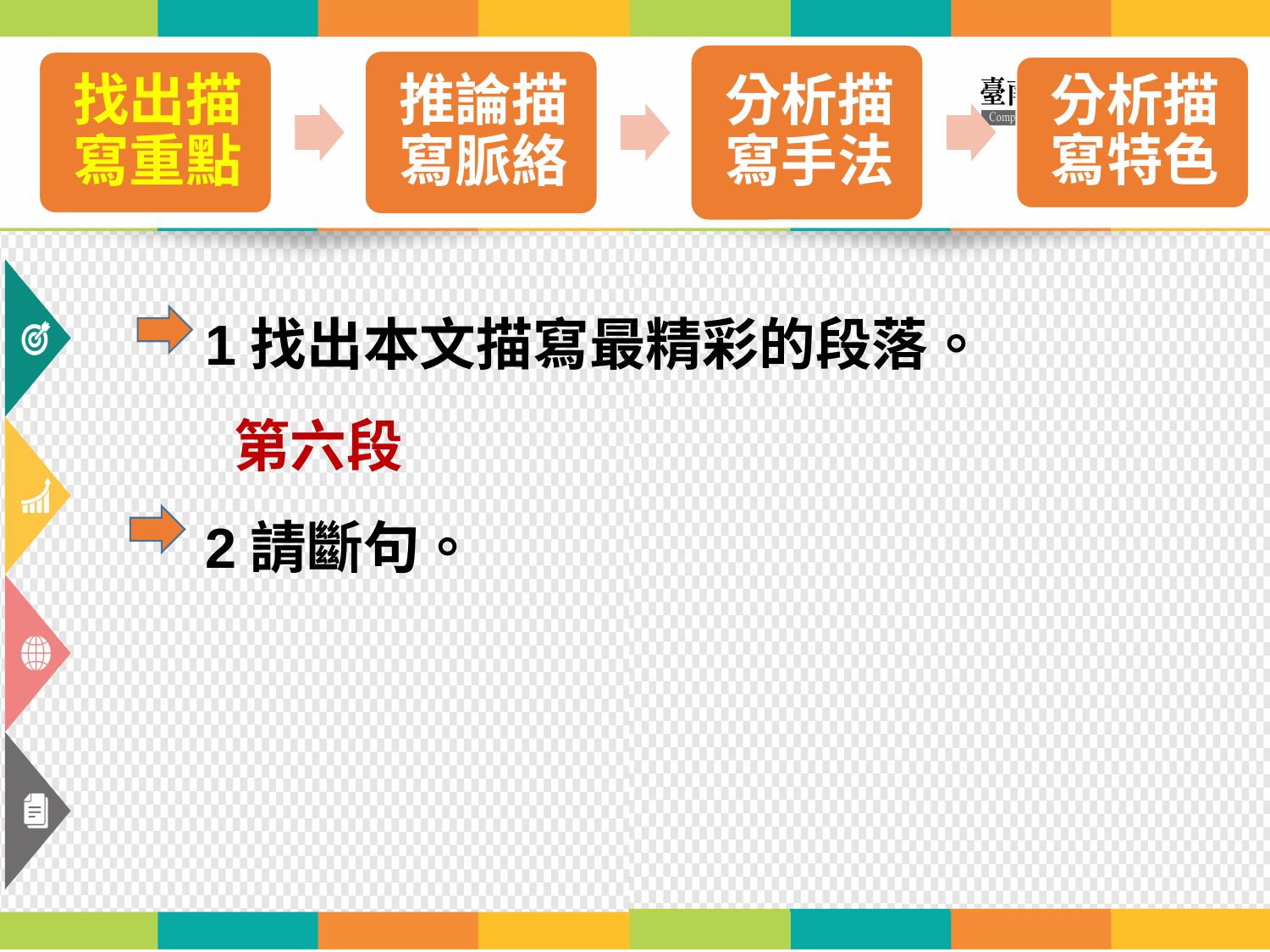

找出描寫重點

推論描寫脈絡

分析描寫手法

分析描寫特色
    1找出本文描寫最精彩的段落。
      第六段
    2請斷句。